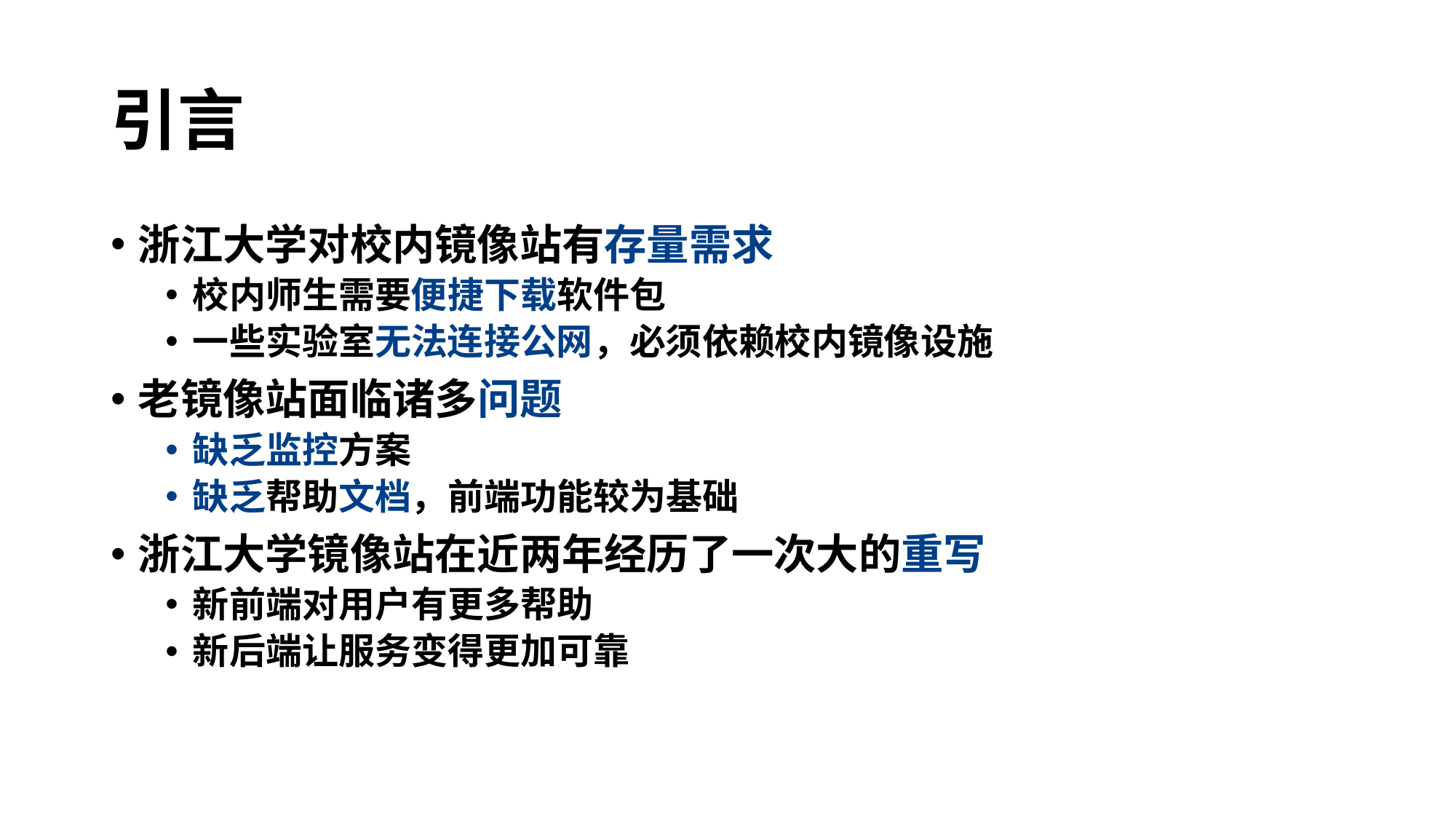

# 引言
浙江大学对校内镜像站有存量需求
校内师生需要便捷下载软件包
一些实验室无法连接公网，必须依赖校内镜像设施
老镜像站面临诸多问题
缺乏监控方案
缺乏帮助文档，前端功能较为基础
浙江大学镜像站在近两年经历了一次大的重写
新前端对用户有更多帮助
新后端让服务变得更加可靠